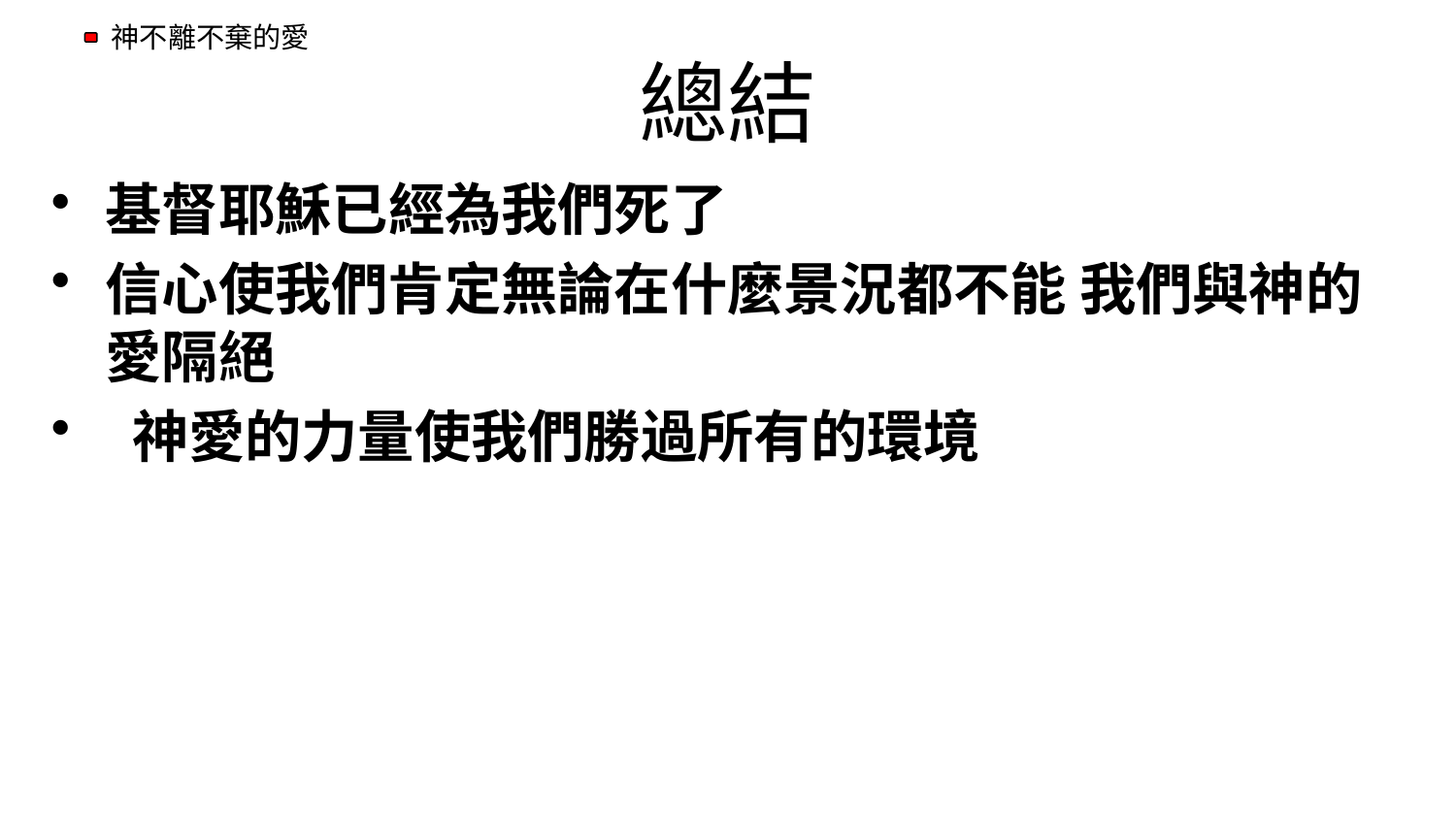

# 總結
基督耶穌已經為我們死了
信心使我們肯定無論在什麼景況都不能 我們與神的愛隔絕
 神愛的力量使我們勝過所有的環境